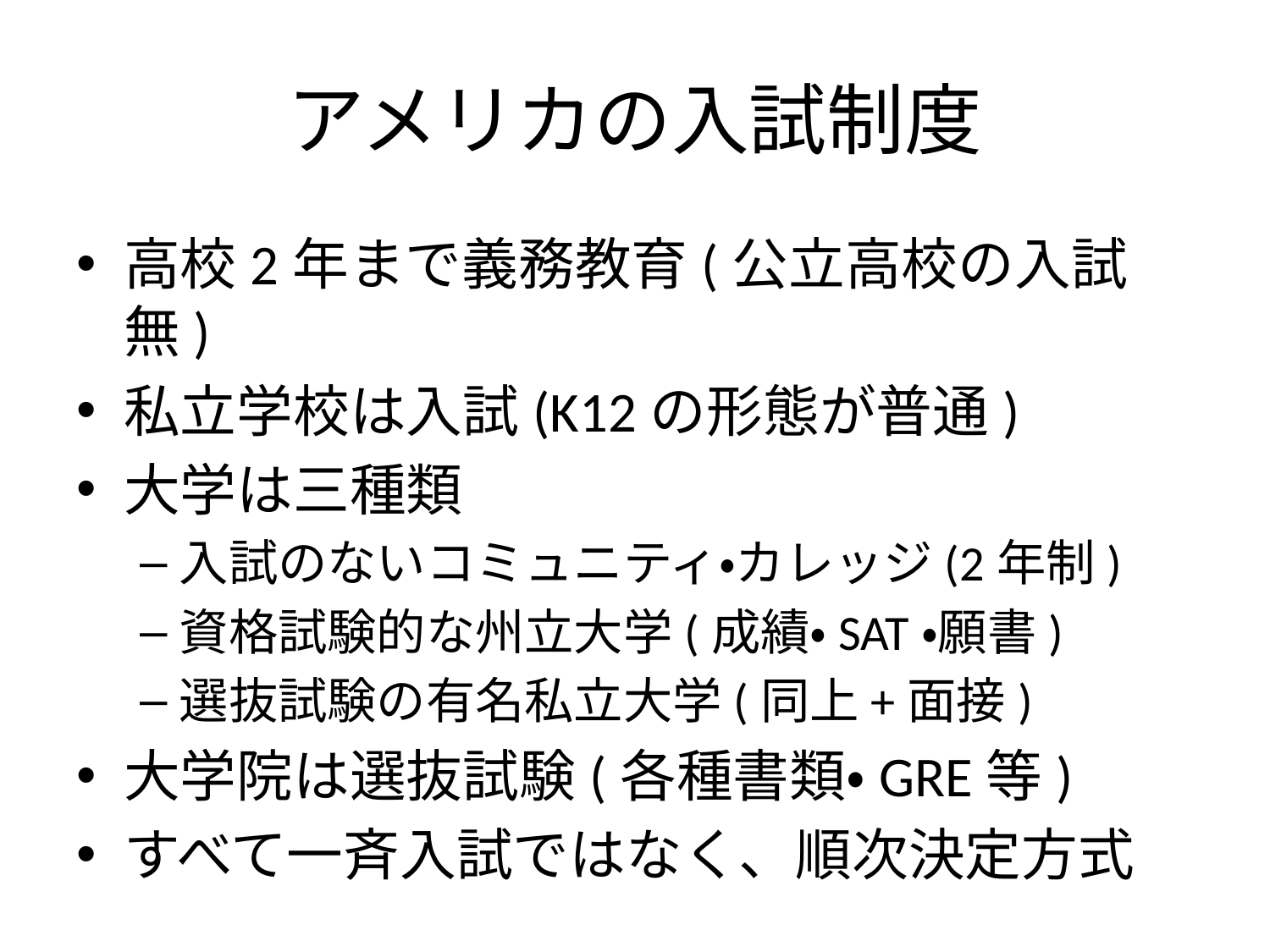

# アメリカの入試制度
高校2年まで義務教育(公立高校の入試無)
私立学校は入試(K12の形態が普通)
大学は三種類
入試のないコミュニティ・カレッジ(2年制)
資格試験的な州立大学(成績・SAT・願書)
選抜試験の有名私立大学(同上+面接)
大学院は選抜試験(各種書類・GRE等)
すべて一斉入試ではなく、順次決定方式